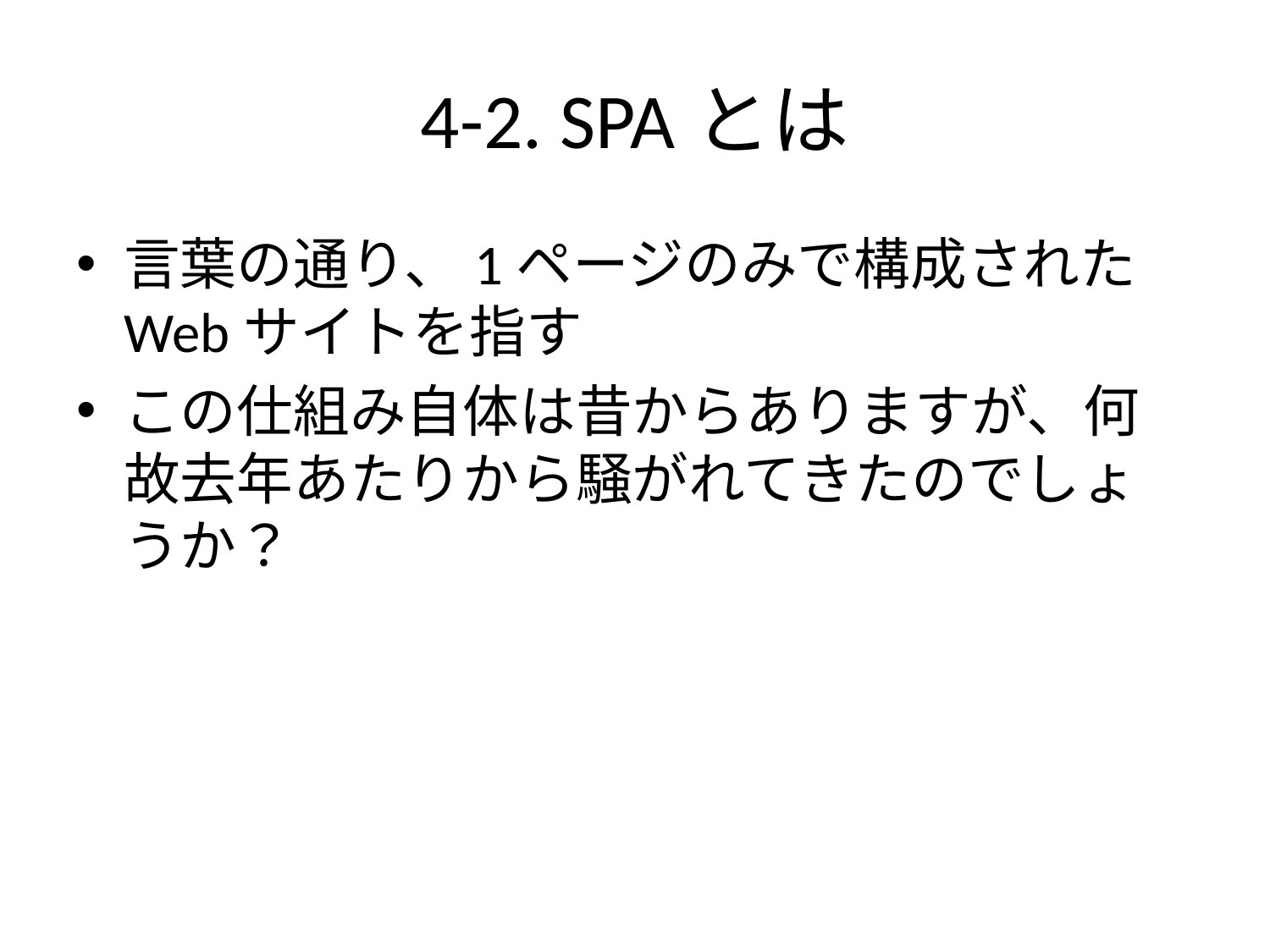

# 4-2. SPAとは
言葉の通り、1ページのみで構成されたWebサイトを指す
この仕組み自体は昔からありますが、何故去年あたりから騒がれてきたのでしょうか？